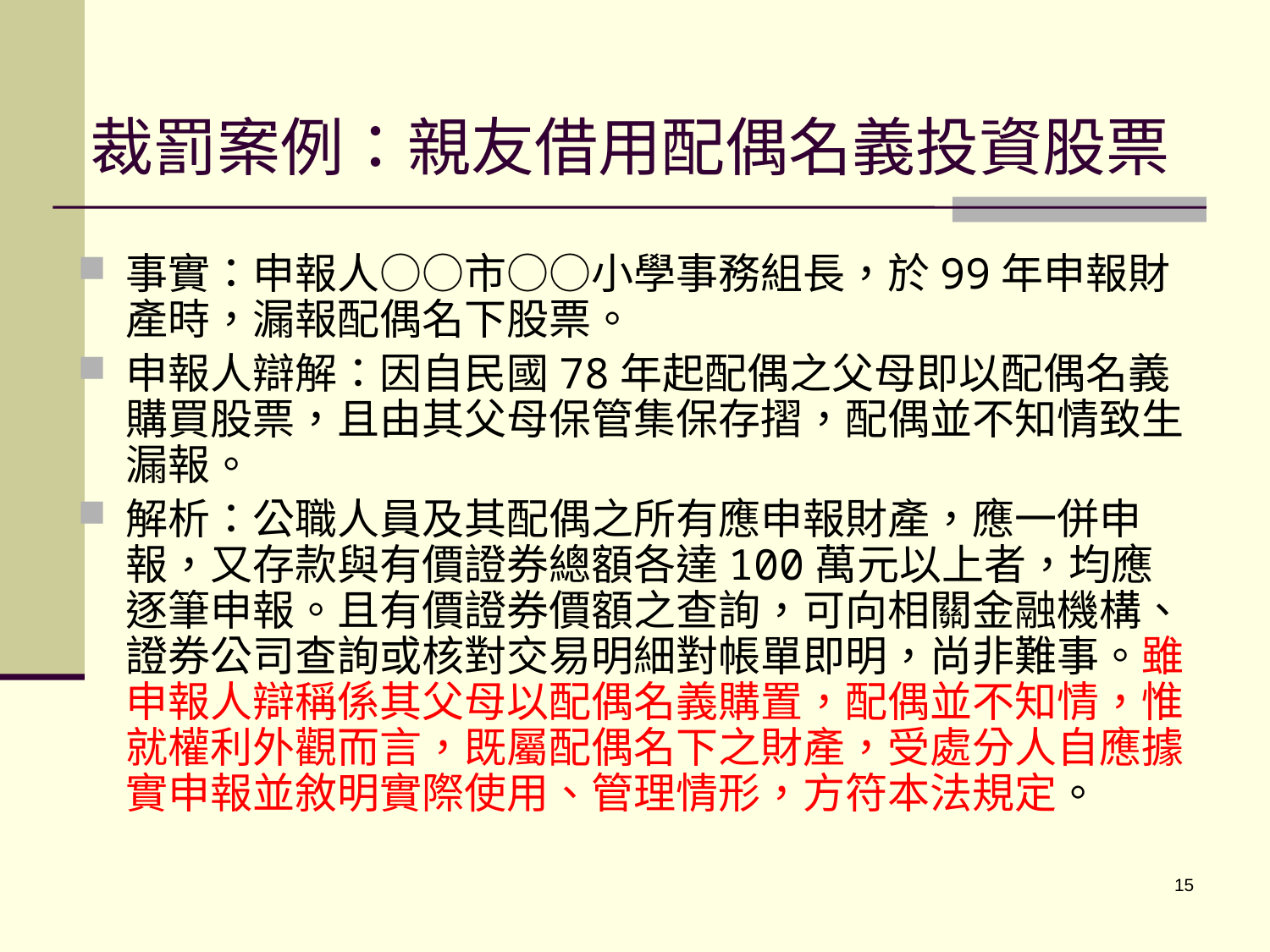

# 裁罰案例：親友借用配偶名義投資股票
事實：申報人○○市○○小學事務組長，於99年申報財產時，漏報配偶名下股票。
申報人辯解：因自民國78年起配偶之父母即以配偶名義購買股票，且由其父母保管集保存摺，配偶並不知情致生漏報。
解析：公職人員及其配偶之所有應申報財產，應一併申報，又存款與有價證券總額各達100萬元以上者，均應逐筆申報。且有價證券價額之查詢，可向相關金融機構、證券公司查詢或核對交易明細對帳單即明，尚非難事。雖申報人辯稱係其父母以配偶名義購置，配偶並不知情，惟就權利外觀而言，既屬配偶名下之財產，受處分人自應據實申報並敘明實際使用、管理情形，方符本法規定。
15